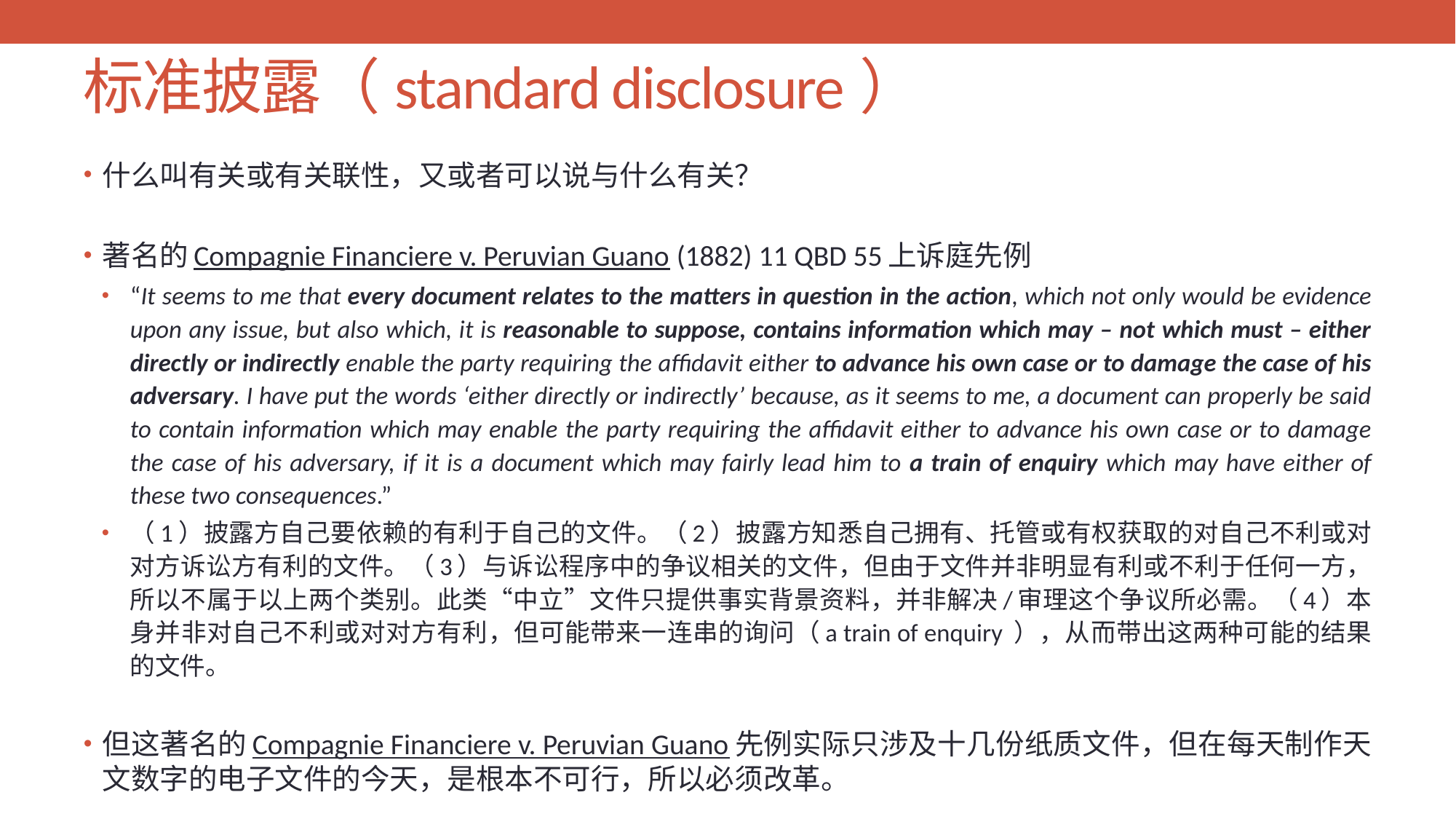

# 标准披露（standard disclosure）
什么叫有关或有关联性，又或者可以说与什么有关？

著名的Compagnie Financiere v. Peruvian Guano (1882) 11 QBD 55上诉庭先例
“It seems to me that every document relates to the matters in question in the action, which not only would be evidence upon any issue, but also which, it is reasonable to suppose, contains information which may – not which must – either directly or indirectly enable the party requiring the affidavit either to advance his own case or to damage the case of his adversary. I have put the words ‘either directly or indirectly’ because, as it seems to me, a document can properly be said to contain information which may enable the party requiring the affidavit either to advance his own case or to damage the case of his adversary, if it is a document which may fairly lead him to a train of enquiry which may have either of these two consequences.”
（1）披露方自己要依赖的有利于自己的文件。（2）披露方知悉自己拥有、托管或有权获取的对自己不利或对对方诉讼方有利的文件。（3）与诉讼程序中的争议相关的文件，但由于文件并非明显有利或不利于任何一方，所以不属于以上两个类别。此类“中立”文件只提供事实背景资料，并非解决/审理这个争议所必需。（4）本身并非对自己不利或对对方有利，但可能带来一连串的询问（a train of enquiry ），从而带出这两种可能的结果的文件。

但这著名的Compagnie Financiere v. Peruvian Guano先例实际只涉及十几份纸质文件，但在每天制作天文数字的电子文件的今天，是根本不可行，所以必须改革。